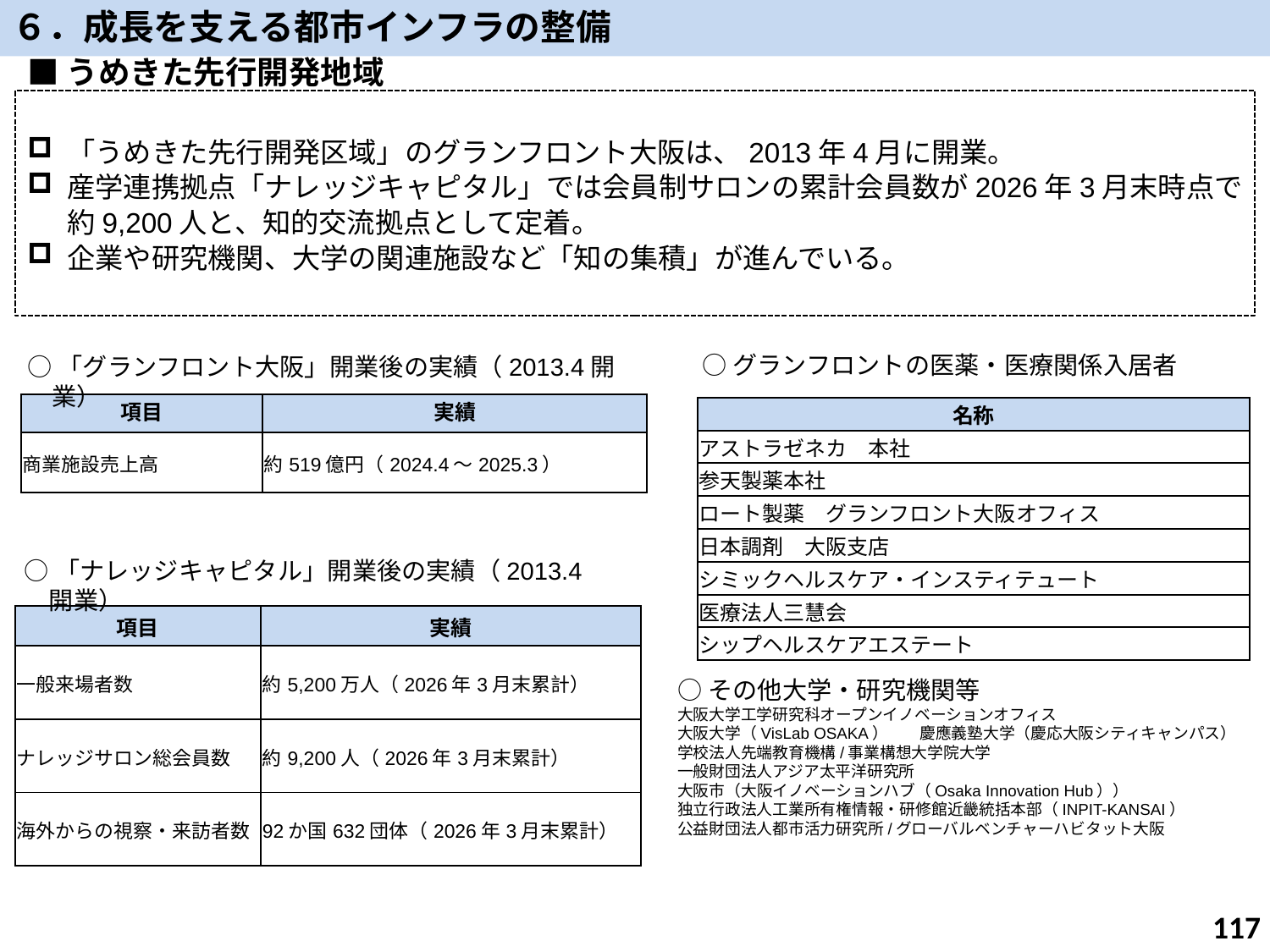

６．成長を支える都市インフラの整備
■うめきた先行開発地域
「うめきた先行開発区域」のグランフロント大阪は、2013年4月に開業。
産学連携拠点「ナレッジキャピタル」では会員制サロンの累計会員数が2026年3月末時点で約9,200人と、知的交流拠点として定着。
企業や研究機関、大学の関連施設など「知の集積」が進んでいる。
○グランフロントの医薬・医療関係入居者
○「グランフロント大阪」開業後の実績（2013.4開業）
| 項目 | 実績 |
| --- | --- |
| 商業施設売上高 | 約519億円（2024.4～2025.3） |
| 名称 |
| --- |
| アストラゼネカ　本社 |
| 参天製薬本社 |
| ロート製薬　グランフロント大阪オフィス |
| 日本調剤　大阪支店 |
| シミックヘルスケア・インスティテュート |
| 医療法人三慧会 |
| シップヘルスケアエステート |
○「ナレッジキャピタル」開業後の実績（2013.4開業）
| 項目 | 実績 |
| --- | --- |
| 一般来場者数 | 約5,200万人（2026年3月末累計） |
| ナレッジサロン総会員数 | 約9,200人（2026年3月末累計） |
| 海外からの視察・来訪者数 | 92か国632団体（2026年3月末累計） |
○その他大学・研究機関等
大阪大学工学研究科オープンイノベーションオフィス
大阪大学（VisLab OSAKA）　　慶應義塾大学（慶応大阪シティキャンパス）
学校法人先端教育機構/事業構想大学院大学
一般財団法人アジア太平洋研究所
大阪市（大阪イノベーションハブ（Osaka Innovation Hub））
独立行政法人工業所有権情報・研修館近畿統括本部（INPIT-KANSAI）
公益財団法人都市活力研究所/グローバルベンチャーハビタット大阪
117